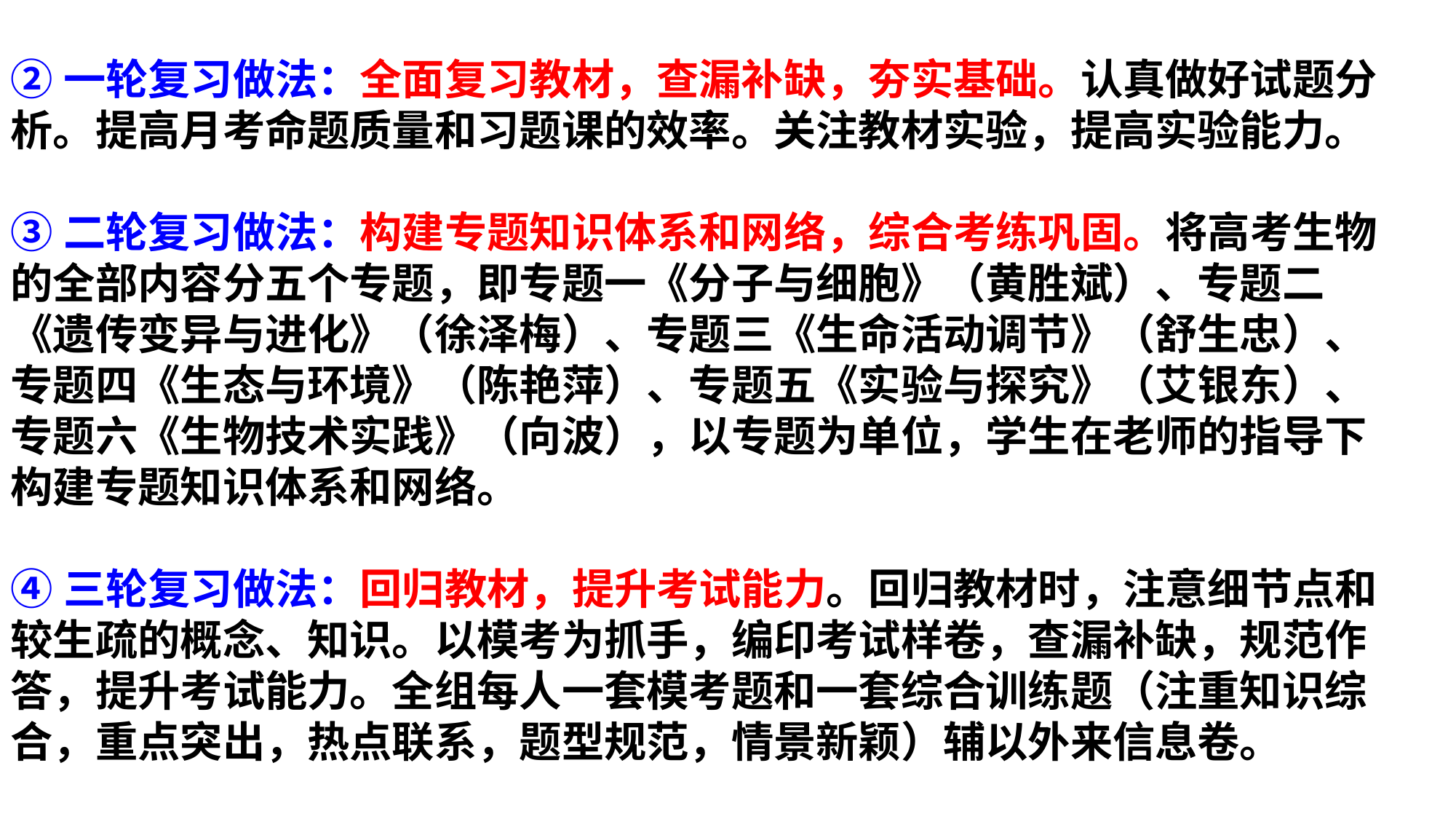

②一轮复习做法：全面复习教材，查漏补缺，夯实基础。认真做好试题分析。提高月考命题质量和习题课的效率。关注教材实验，提高实验能力。

③二轮复习做法：构建专题知识体系和网络，综合考练巩固。将高考生物的全部内容分五个专题，即专题一《分子与细胞》（黄胜斌）、专题二《遗传变异与进化》（徐泽梅）、专题三《生命活动调节》（舒生忠）、专题四《生态与环境》（陈艳萍）、专题五《实验与探究》（艾银东）、专题六《生物技术实践》（向波），以专题为单位，学生在老师的指导下构建专题知识体系和网络。

④三轮复习做法：回归教材，提升考试能力。回归教材时，注意细节点和较生疏的概念、知识。以模考为抓手，编印考试样卷，查漏补缺，规范作答，提升考试能力。全组每人一套模考题和一套综合训练题（注重知识综合，重点突出，热点联系，题型规范，情景新颖）辅以外来信息卷。